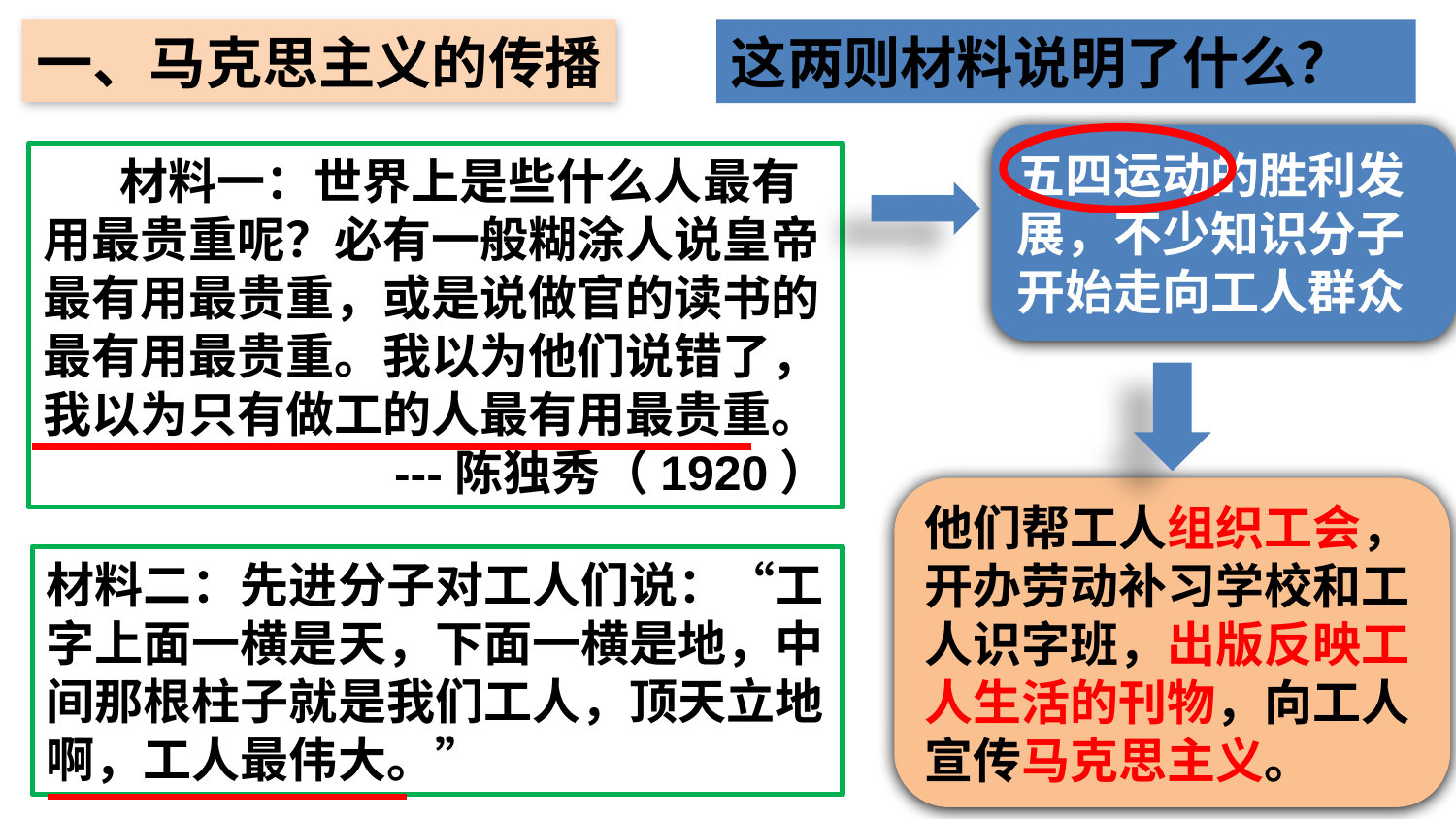

一、马克思主义的传播
这两则材料说明了什么？
五四运动的胜利发展，不少知识分子开始走向工人群众

      材料一：世界上是些什么人最有用最贵重呢？必有一般糊涂人说皇帝最有用最贵重，或是说做官的读书的最有用最贵重。我以为他们说错了，我以为只有做工的人最有用最贵重。
---陈独秀（1920）

他们帮工人组织工会，开办劳动补习学校和工人识字班，出版反映工人生活的刊物，向工人宣传马克思主义。
材料二：先进分子对工人们说：“工字上面一横是天，下面一横是地，中间那根柱子就是我们工人，顶天立地啊，工人最伟大。”